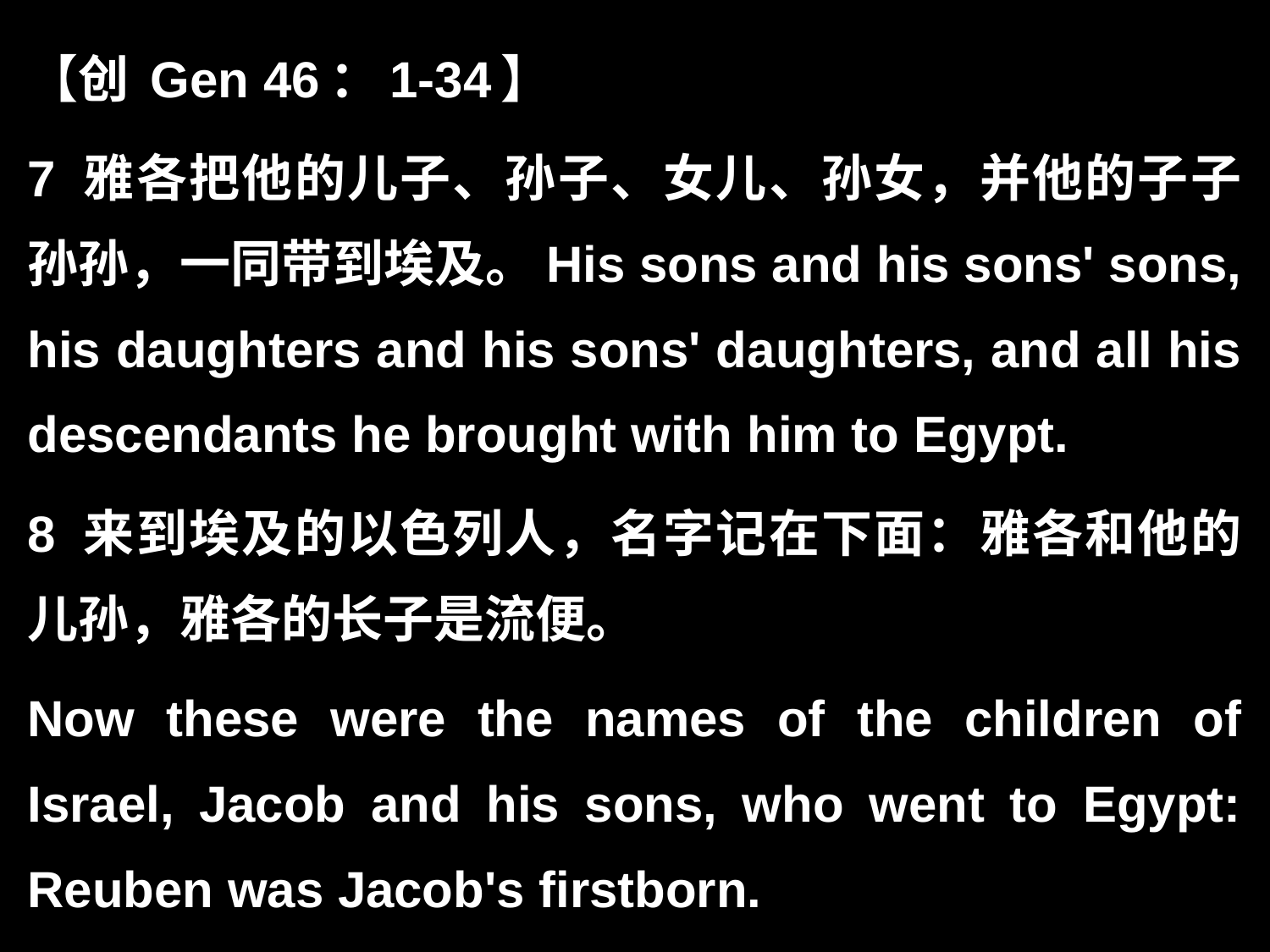

【创 Gen 46：1-34】
7 雅各把他的儿子、孙子、女儿、孙女，并他的子子孙孙，一同带到埃及。His sons and his sons' sons, his daughters and his sons' daughters, and all his descendants he brought with him to Egypt.
8 来到埃及的以色列人，名字记在下面：雅各和他的儿孙，雅各的长子是流便。
Now these were the names of the children of Israel, Jacob and his sons, who went to Egypt: Reuben was Jacob's firstborn.